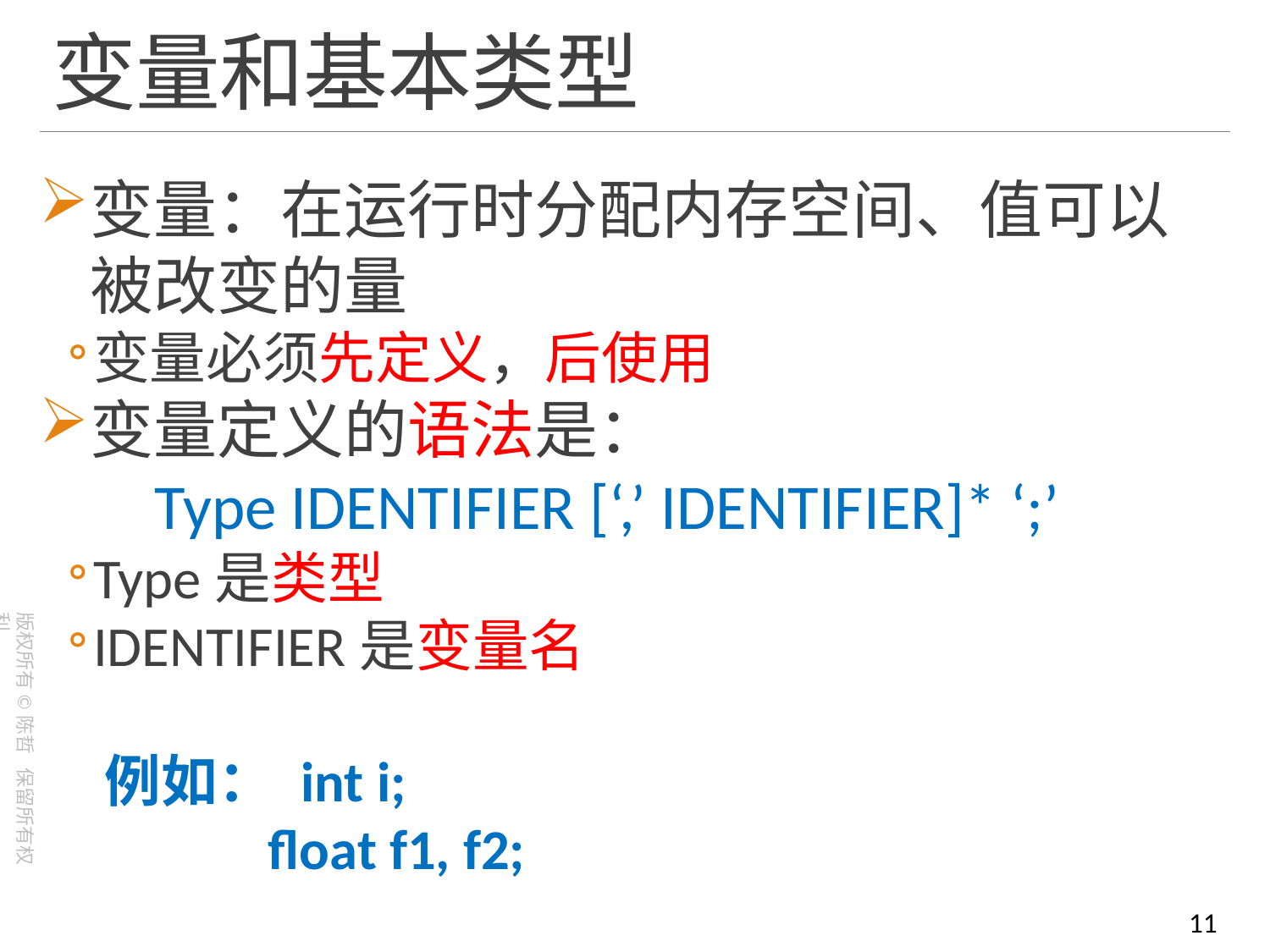

# 变量和基本类型
变量：在运行时分配内存空间、值可以被改变的量
变量必须先定义，后使用
变量定义的语法是：
        Type IDENTIFIER [‘,’ IDENTIFIER]* ‘;’
Type是类型
IDENTIFIER是变量名

    例如： int i;
                  float f1, f2;

11